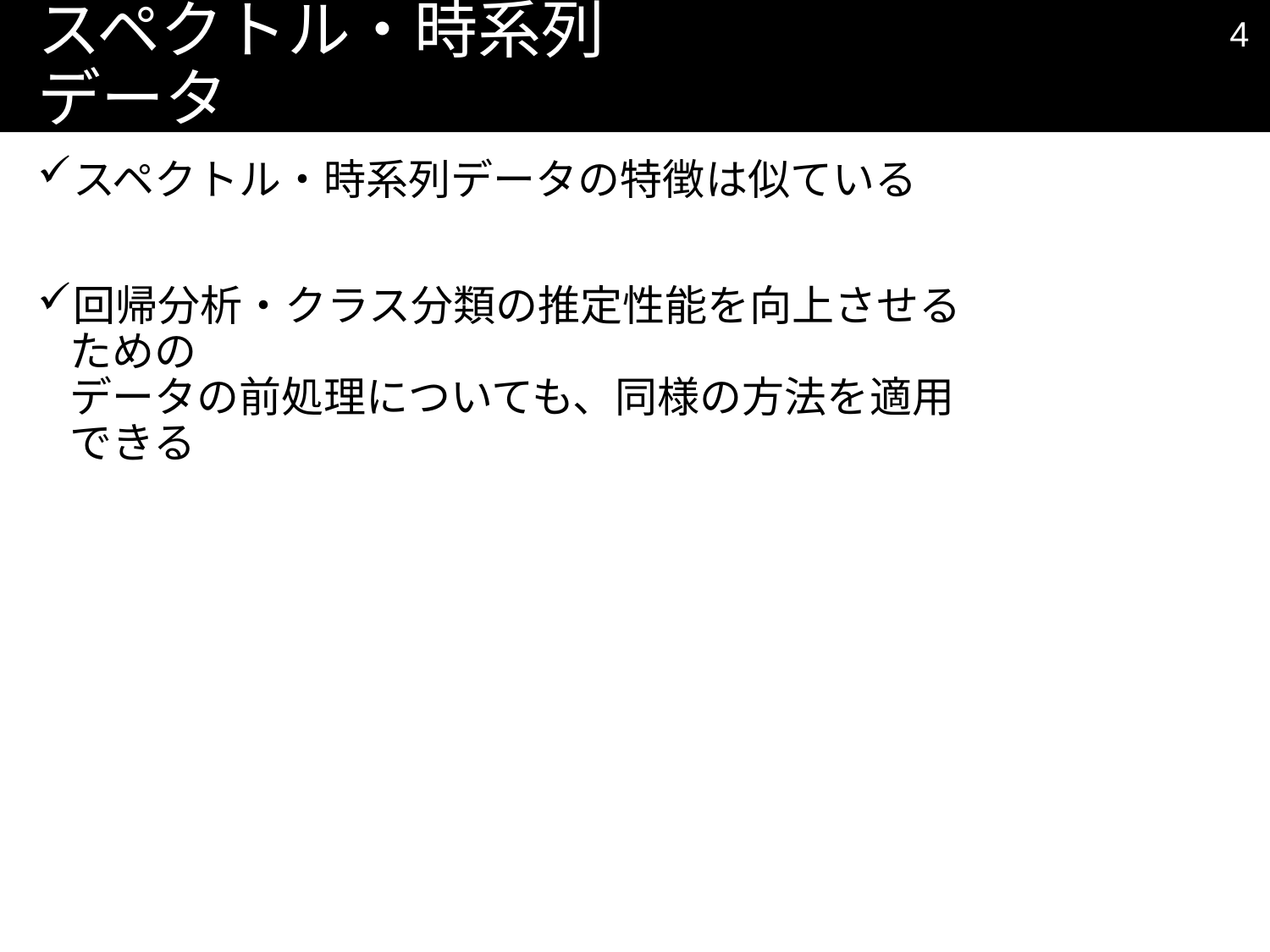

4
# スペクトル・時系列データ
スペクトル・時系列データの特徴は似ている

回帰分析・クラス分類の推定性能を向上させるための
データの前処理についても、同様の方法を適用できる